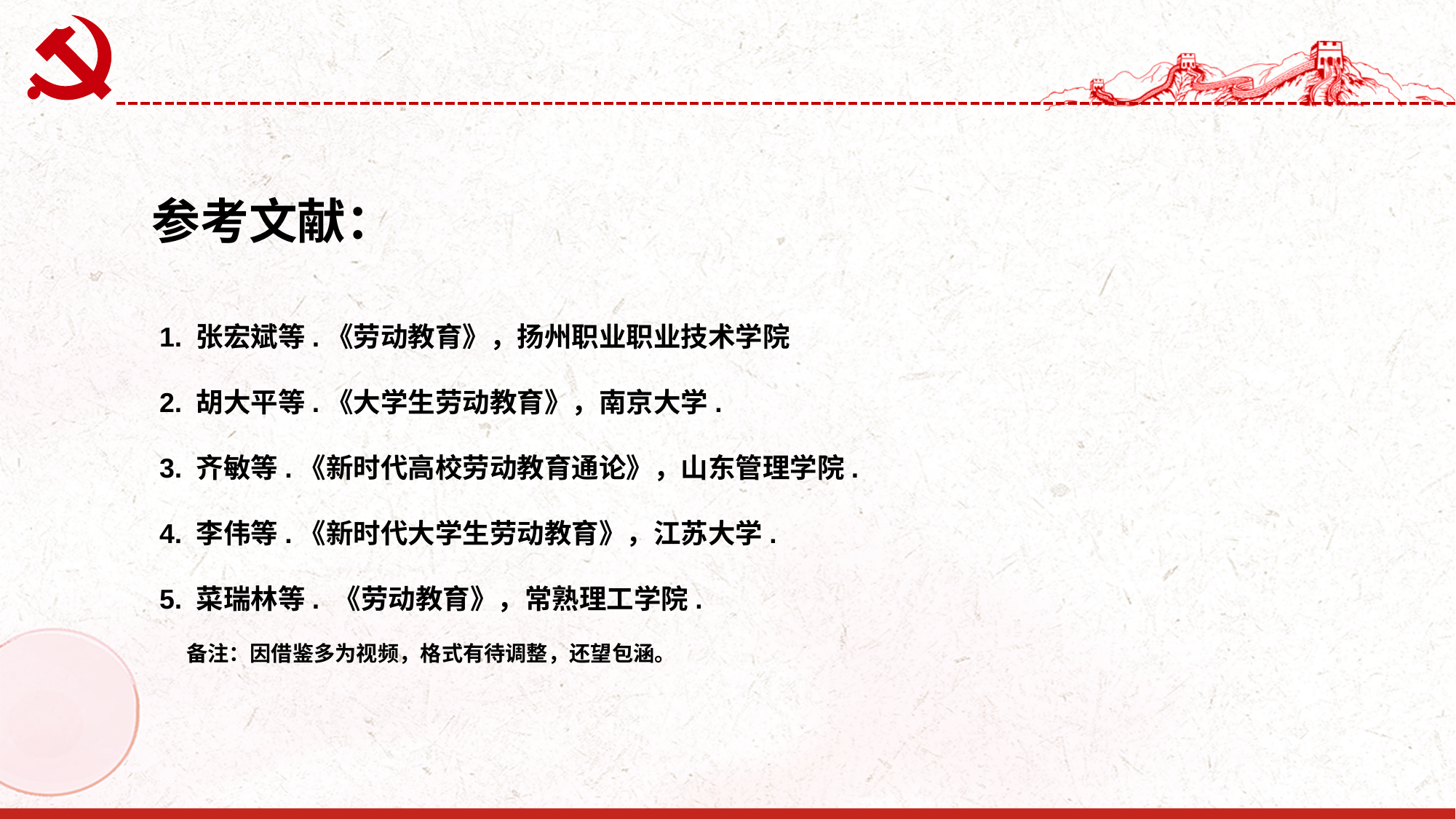

参考文献：
 1. 张宏斌等.《劳动教育》，扬州职业职业技术学院
 2. 胡大平等.《大学生劳动教育》，南京大学.
 3. 齐敏等.《新时代高校劳动教育通论》，山东管理学院.
 4. 李伟等.《新时代大学生劳动教育》，江苏大学.
 5. 菜瑞林等. 《劳动教育》，常熟理工学院.
      备注：因借鉴多为视频，格式有待调整，还望包涵。